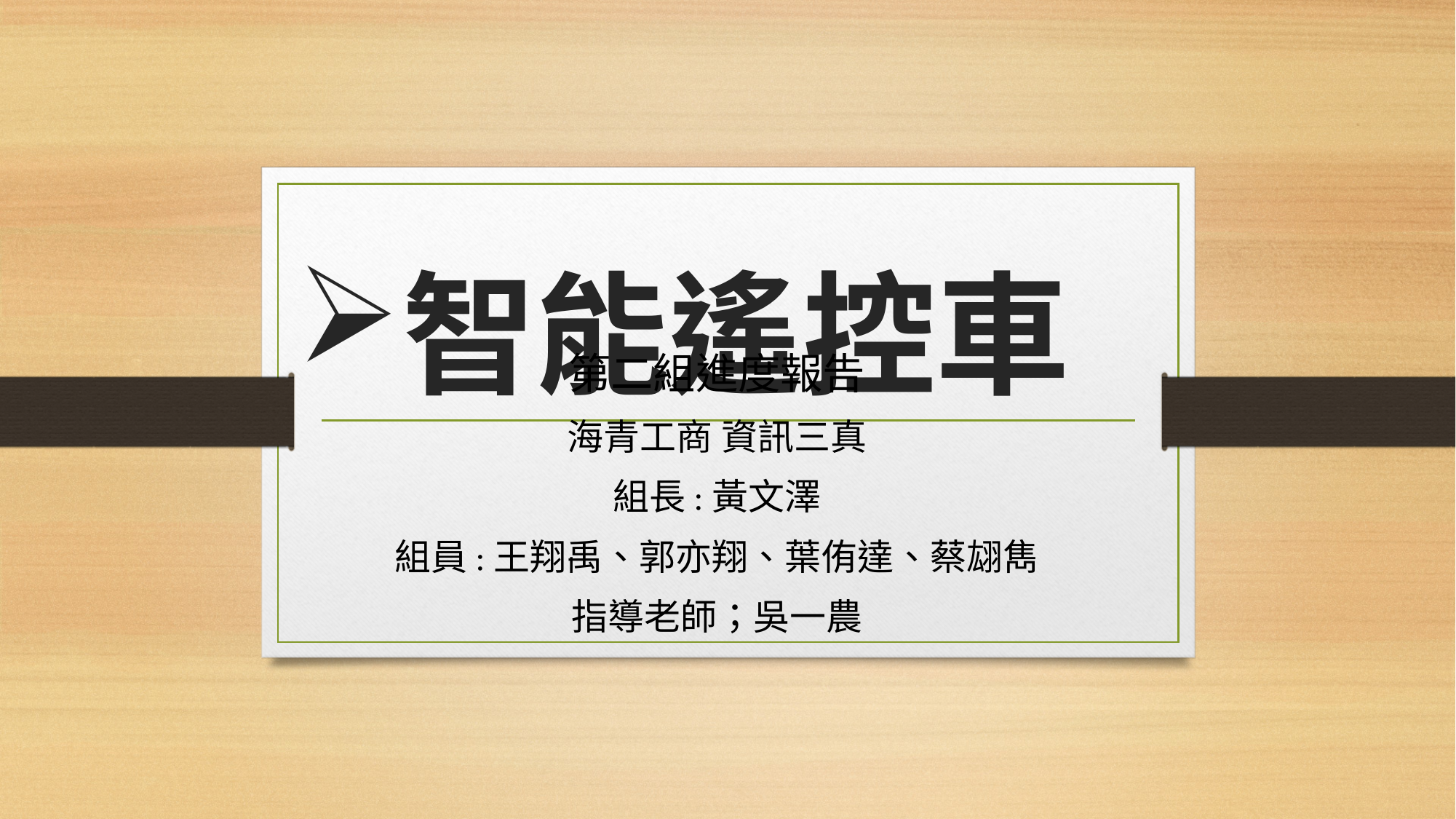

# 智能遙控車
第二組進度報告
海青工商 資訊三真
組長:黃文澤
組員:王翔禹、郭亦翔、葉侑達、蔡翃雋
指導老師；吳一農